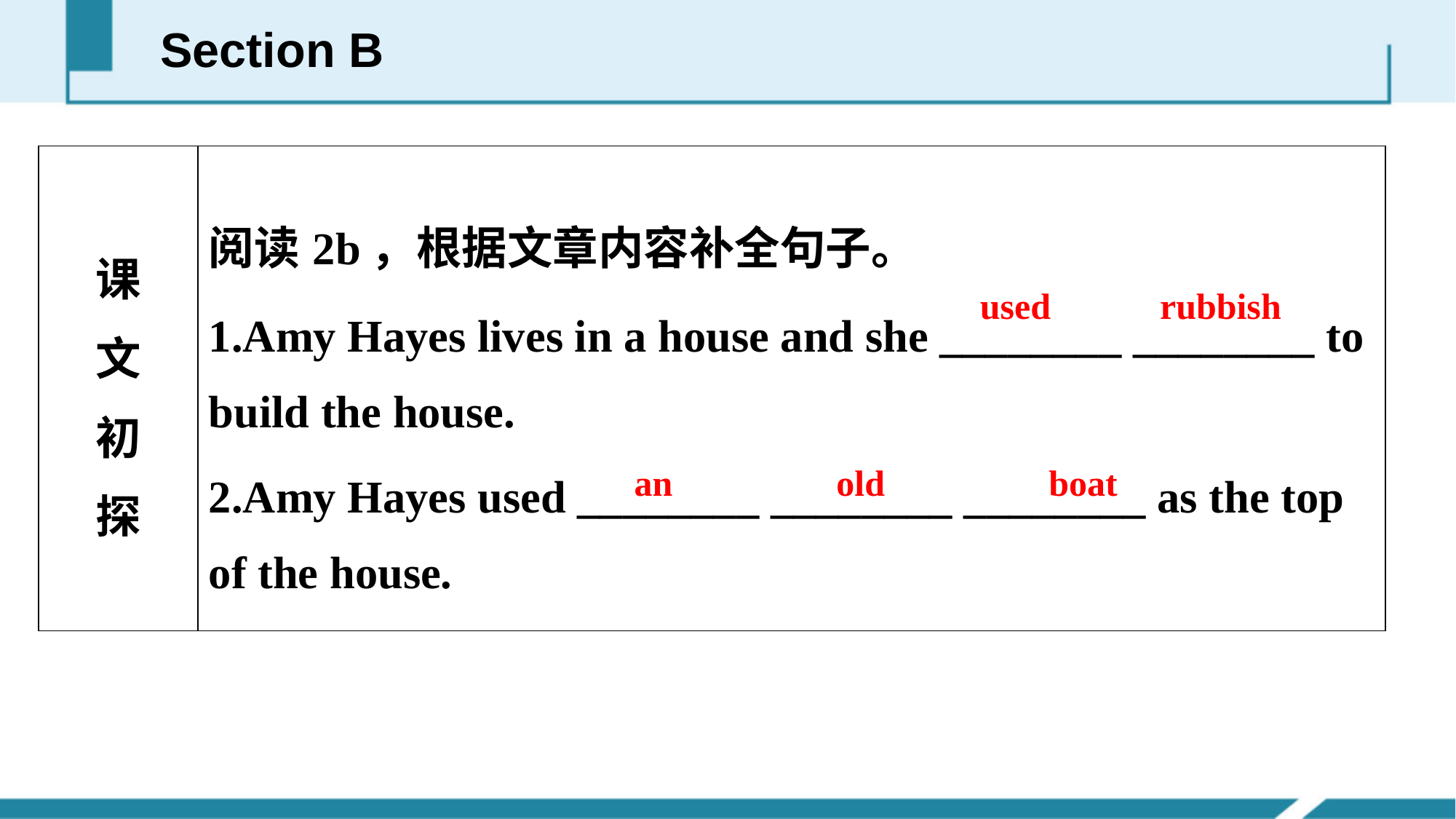

Section B
| 课 文 初 探 | 阅读2b，根据文章内容补全句子。 1.Amy Hayes lives in a house and she \_\_\_\_\_\_\_\_ \_\_\_\_\_\_\_\_ to build the house. 2.Amy Hayes used \_\_\_\_\_\_\_\_ \_\_\_\_\_\_\_\_ \_\_\_\_\_\_\_\_ as the top of the house. |
| --- | --- |
used            rubbish
an                  old                  boat